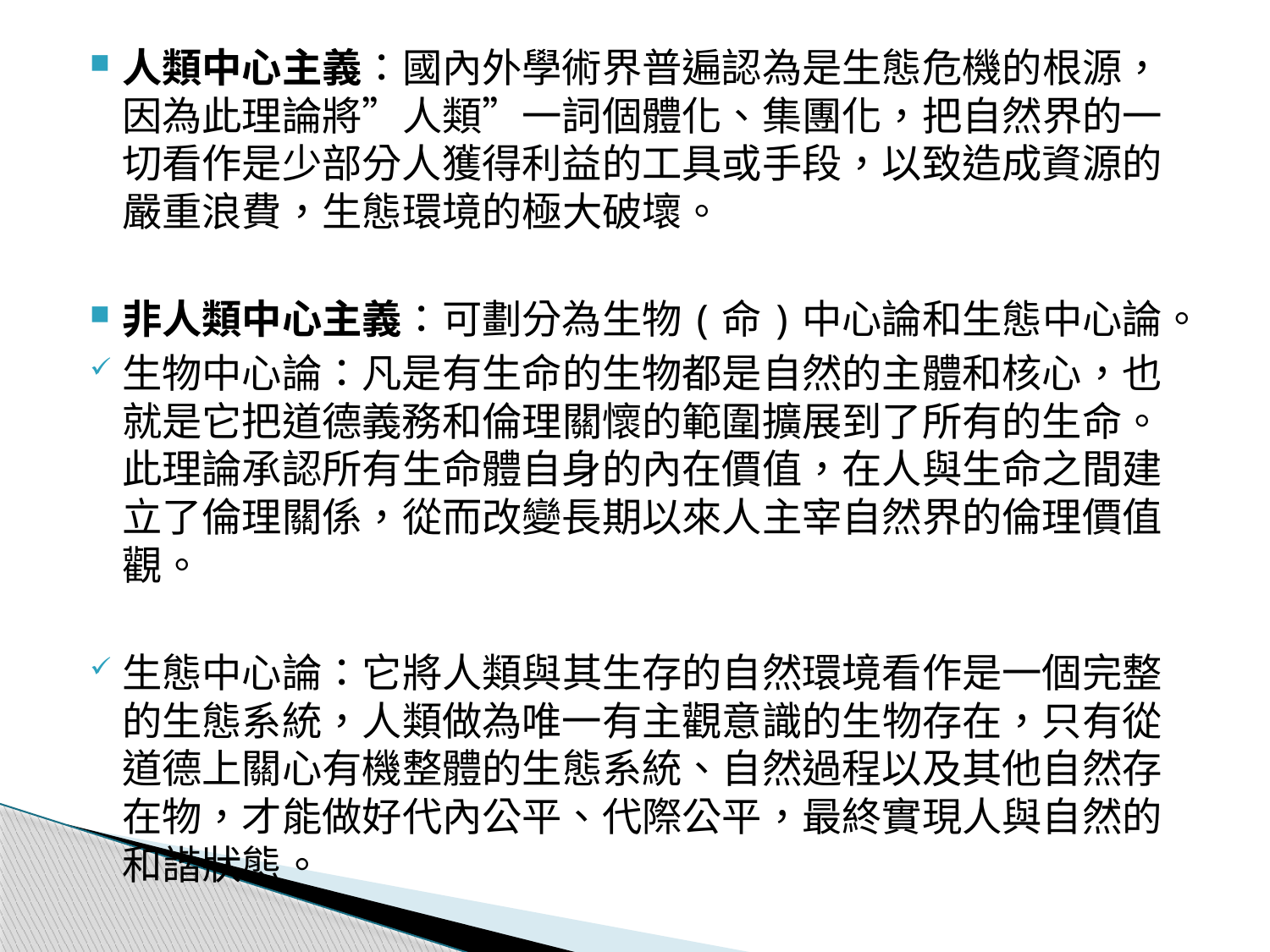

人類中心主義：國內外學術界普遍認為是生態危機的根源，因為此理論將”人類”一詞個體化、集團化，把自然界的一切看作是少部分人獲得利益的工具或手段，以致造成資源的嚴重浪費，生態環境的極大破壞。

非人類中心主義：可劃分為生物(命)中心論和生態中心論。
生物中心論：凡是有生命的生物都是自然的主體和核心，也就是它把道德義務和倫理關懷的範圍擴展到了所有的生命。此理論承認所有生命體自身的內在價值，在人與生命之間建立了倫理關係，從而改變長期以來人主宰自然界的倫理價值觀。

生態中心論：它將人類與其生存的自然環境看作是一個完整的生態系統，人類做為唯一有主觀意識的生物存在，只有從道德上關心有機整體的生態系統、自然過程以及其他自然存在物，才能做好代內公平、代際公平，最終實現人與自然的和諧狀態。